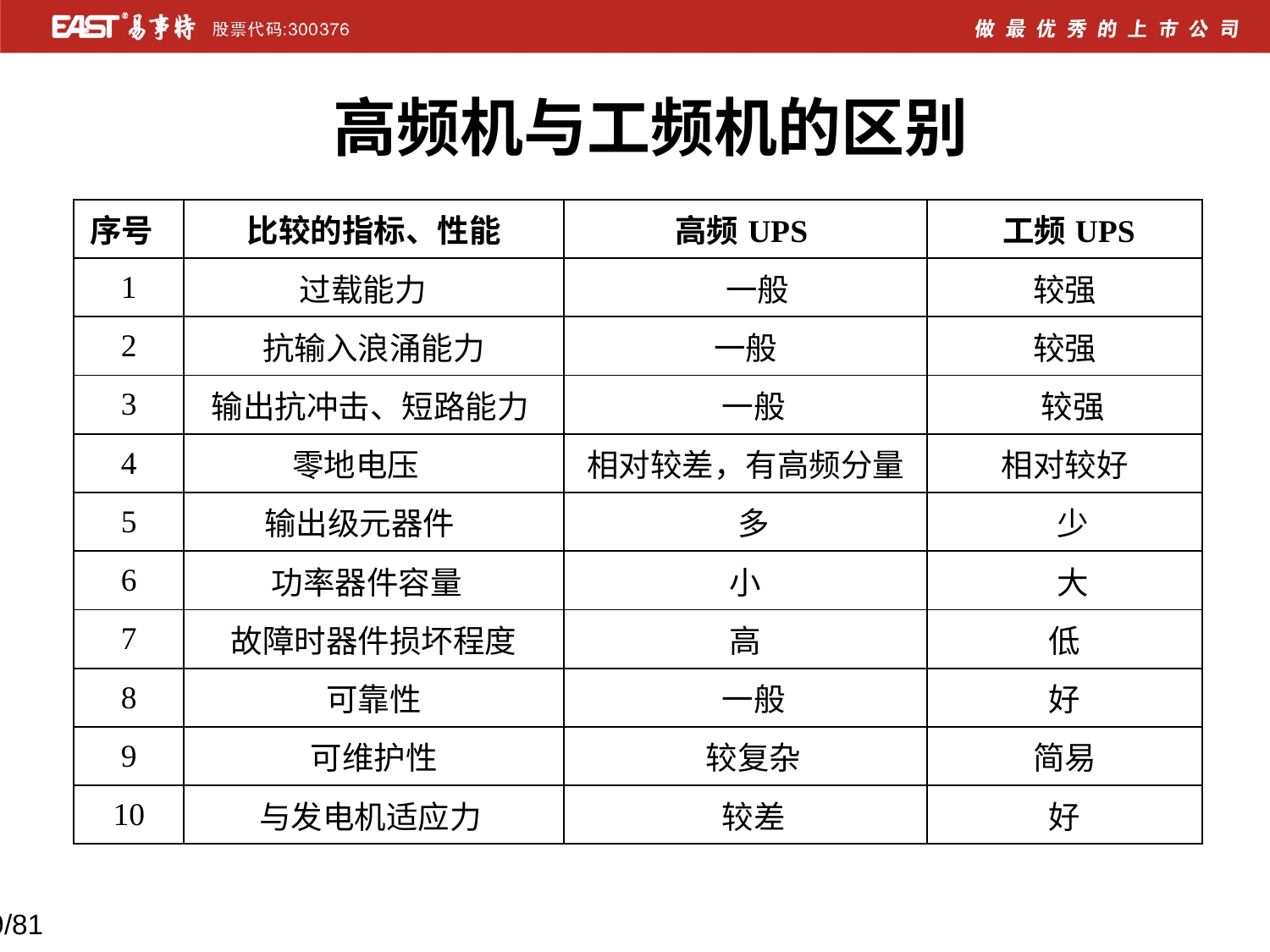

高频机与工频机的区别
| 序号 | 比较的指标、性能 | 高频UPS | 工频UPS |
| --- | --- | --- | --- |
| 1 | 过载能力 | 一般 | 较强 |
| 2 | 抗输入浪涌能力 | 一般 | 较强 |
| 3 | 输出抗冲击、短路能力 | 一般 | 较强 |
| 4 | 零地电压 | 相对较差，有高频分量 | 相对较好 |
| 5 | 输出级元器件 | 多 | 少 |
| 6 | 功率器件容量 | 小 | 大 |
| 7 | 故障时器件损坏程度 | 高 | 低 |
| 8 | 可靠性 | 一般 | 好 |
| 9 | 可维护性 | 较复杂 | 简易 |
| 10 | 与发电机适应力 | 较差 | 好 |